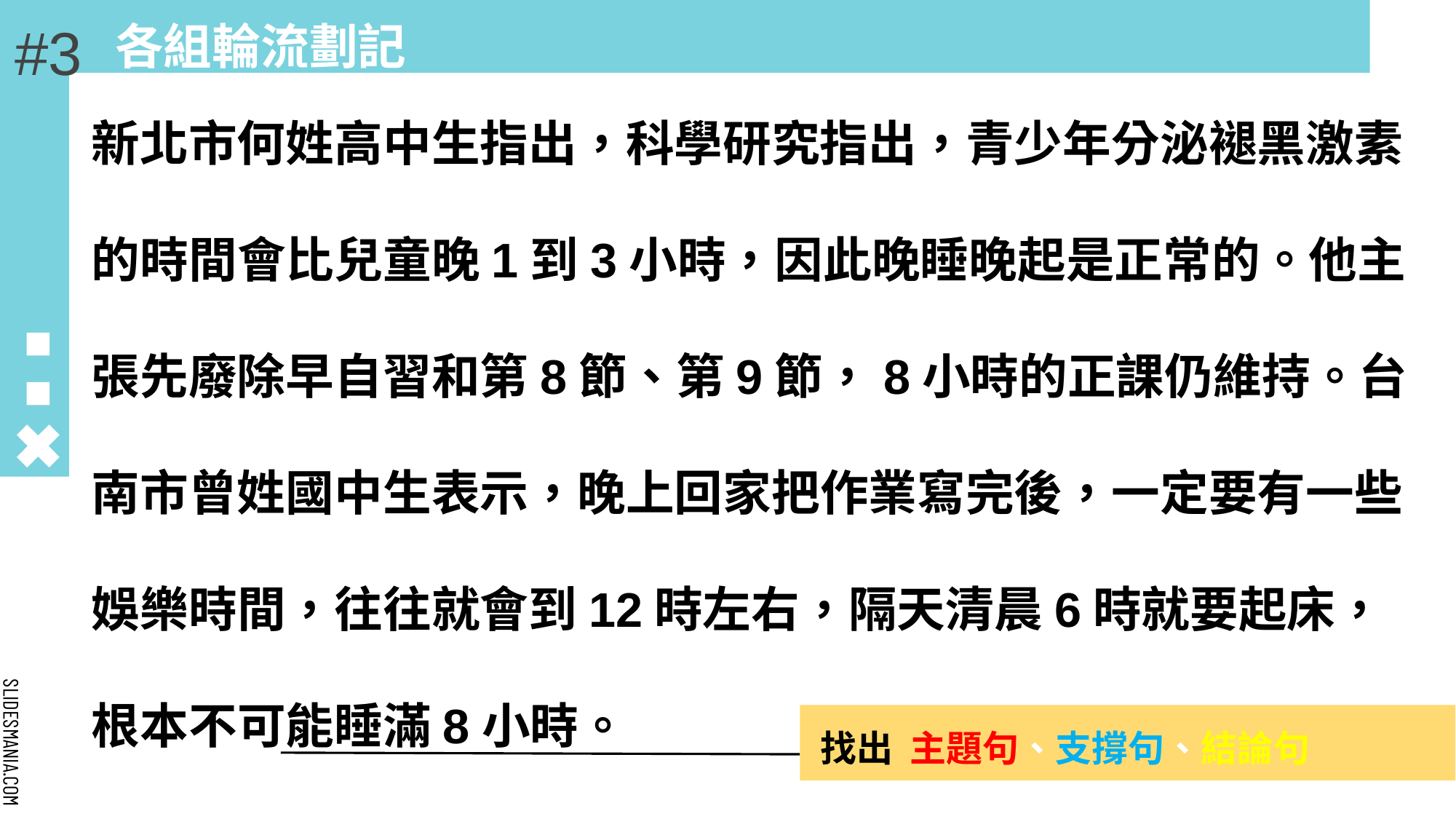

# #3
各組輪流劃記
新北市何姓高中生指出，科學研究指出，青少年分泌褪黑激素的時間會比兒童晚1到3小時，因此晚睡晚起是正常的。他主張先廢除早自習和第8節、第9節，8小時的正課仍維持。台南市曾姓國中生表示，晚上回家把作業寫完後，一定要有一些娛樂時間，往往就會到12時左右，隔天清晨6時就要起床，根本不可能睡滿8小時。
找出  主題句、支撐句、結論句